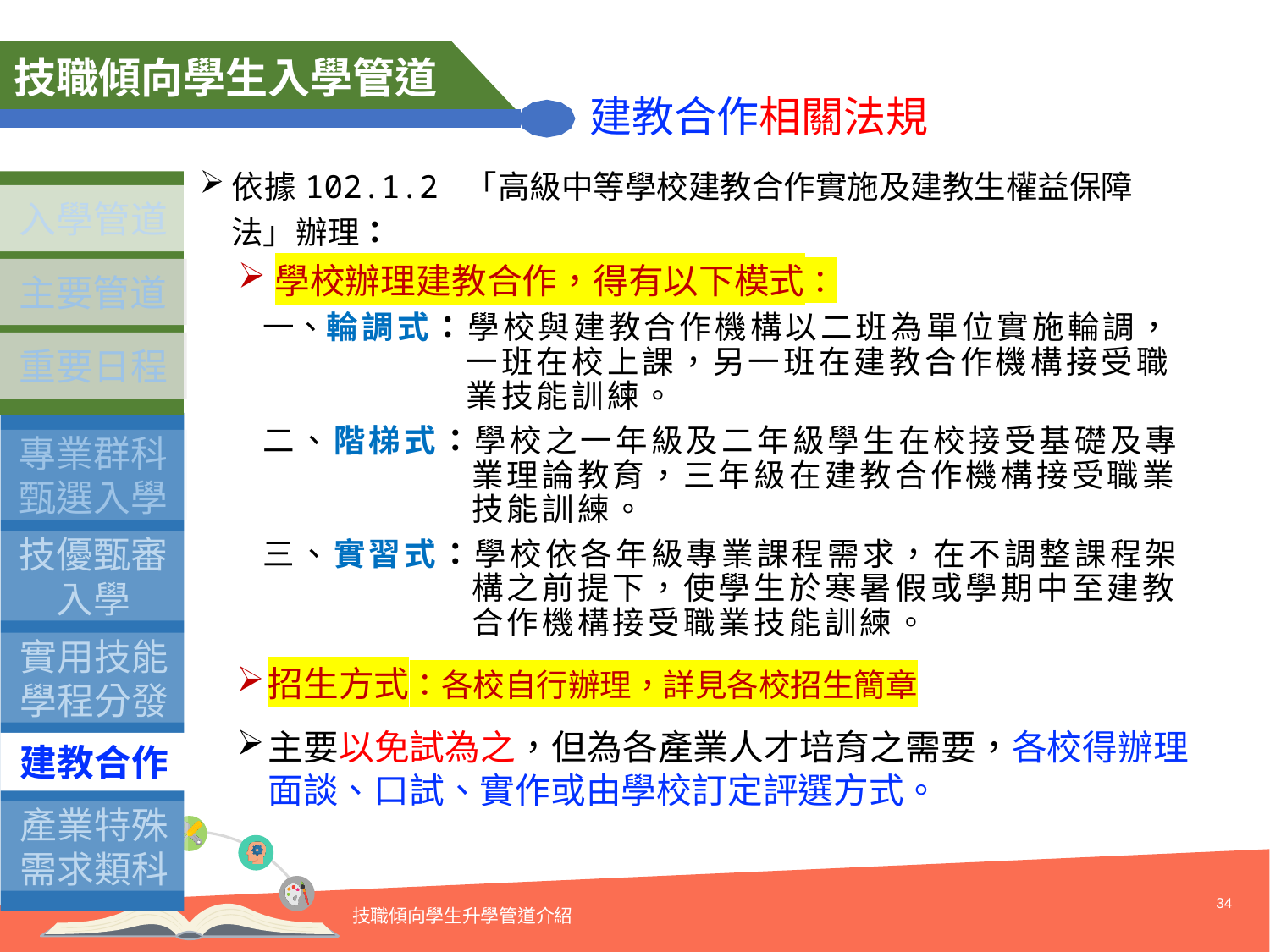

技職傾向學生入學管道

建教合作相關法規
依據102.1.2 「高級中等學校建教合作實施及建教生權益保障法」辦理：
學校辦理建教合作，得有以下模式：
一、輪調式：學校與建教合作機構以二班為單位實施輪調，一班在校上課，另一班在建教合作機構接受職業技能訓練。
二、階梯式：學校之一年級及二年級學生在校接受基礎及專業理論教育，三年級在建教合作機構接受職業技能訓練。
三、實習式：學校依各年級專業課程需求，在不調整課程架構之前提下，使學生於寒暑假或學期中至建教合作機構接受職業技能訓練。
招生方式：各校自行辦理，詳見各校招生簡章
主要以免試為之，但為各產業人才培育之需要，各校得辦理面談、口試、實作或由學校訂定評選方式。

入學管道
主要管道
重要日程

專業群科
甄選入學
建教合作
產業特殊需求類科
技優甄審入學
實用技能學程分發
34